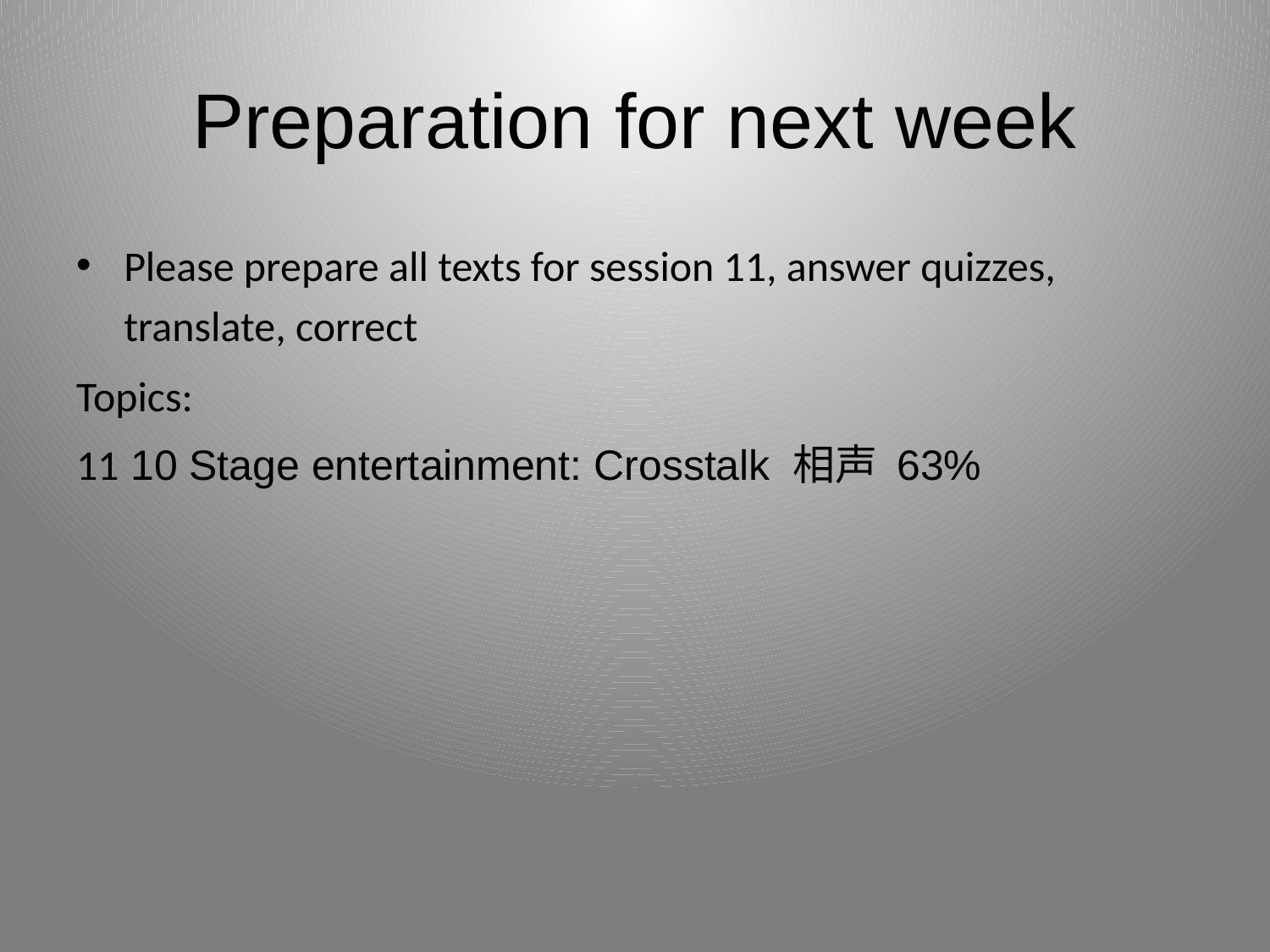

# Preparation for next week
Please prepare all texts for session 11, answer quizzes, translate, correct
Topics:
11 10 Stage entertainment: Crosstalk 相声 63%